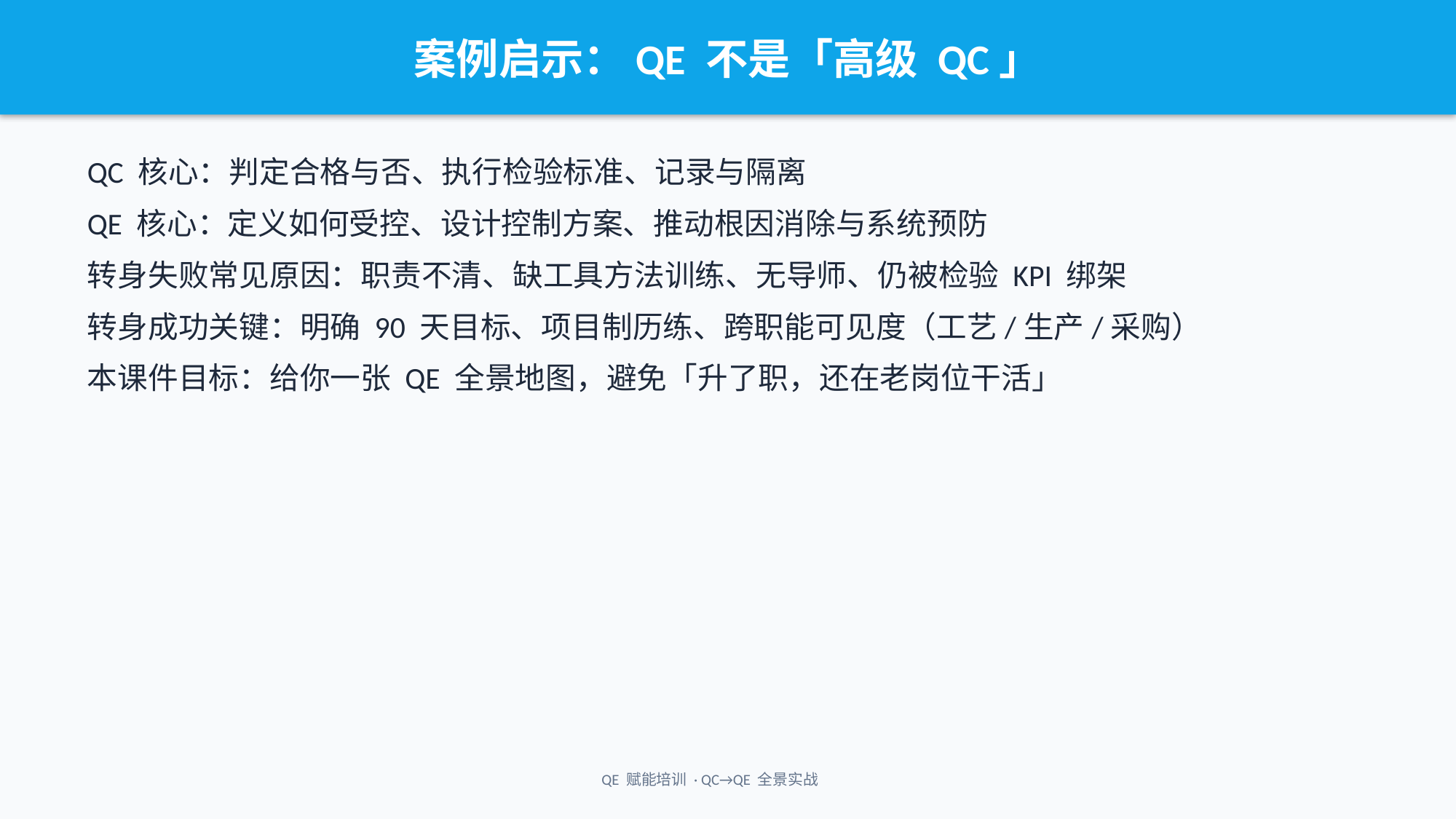

案例启示：QE 不是「高级 QC」
QC 核心：判定合格与否、执行检验标准、记录与隔离
QE 核心：定义如何受控、设计控制方案、推动根因消除与系统预防
转身失败常见原因：职责不清、缺工具方法训练、无导师、仍被检验 KPI 绑架
转身成功关键：明确 90 天目标、项目制历练、跨职能可见度（工艺/生产/采购）
本课件目标：给你一张 QE 全景地图，避免「升了职，还在老岗位干活」
QE 赋能培训 · QC→QE 全景实战